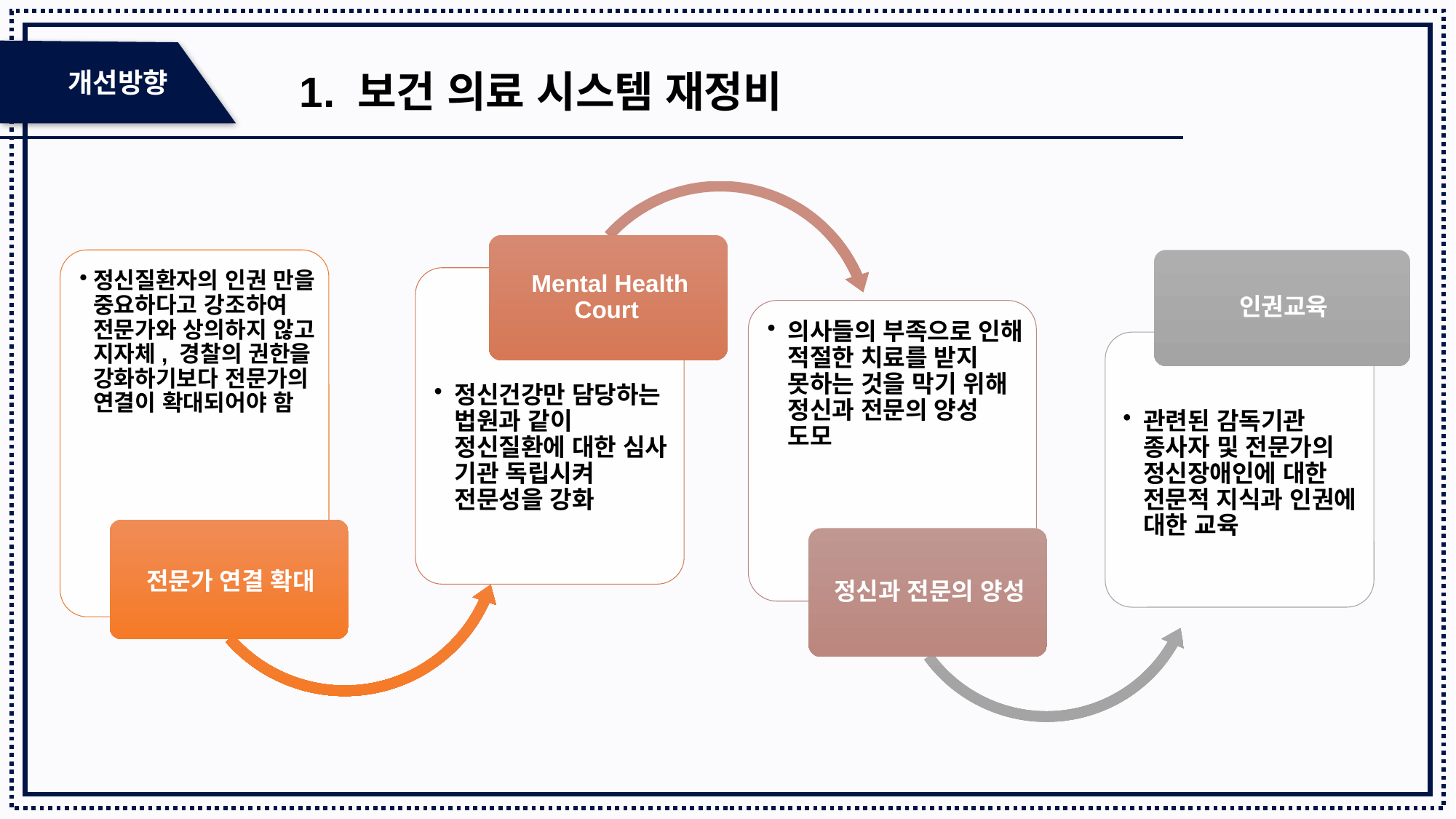

개선방향
1. 보건 의료 시스템 재정비
정신질환자의 인권 만을 중요하다고 강조하여 전문가와 상의하지 않고 지자체, 경찰의 권한을 강화하기보다 전문가의 연결이 확대되어야 함

전문가 연결 확대

정신건강만 담당하는 법원과 같이 정신질환에 대한 심사 기관 독립시켜 전문성을 강화
Mental Health Court
의사들의 부족으로 인해 적절한 치료를 받지 못하는 것을 막기 위해 정신과 전문의 양성 도모
정신과 전문의 양성
관련된 감독기관 종사자 및 전문가의 정신장애인에 대한 전문적 지식과 인권에 대한 교육
인권교육